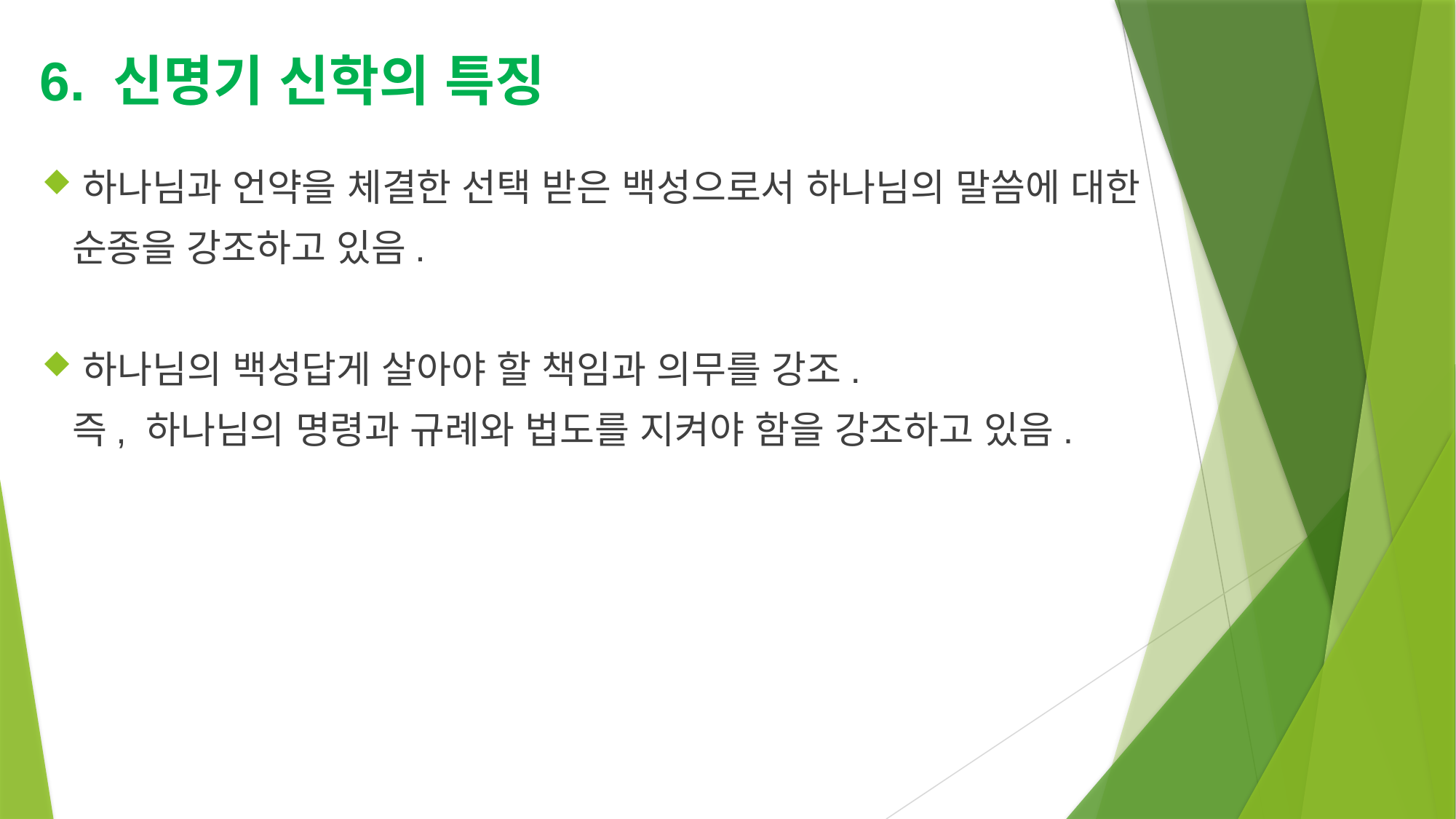

# 6. 신명기 신학의 특징
하나님과 언약을 체결한 선택 받은 백성으로서 하나님의 말씀에 대한
  순종을 강조하고 있음.

하나님의 백성답게 살아야 할 책임과 의무를 강조.
  즉, 하나님의 명령과 규례와 법도를 지켜야 함을 강조하고 있음.